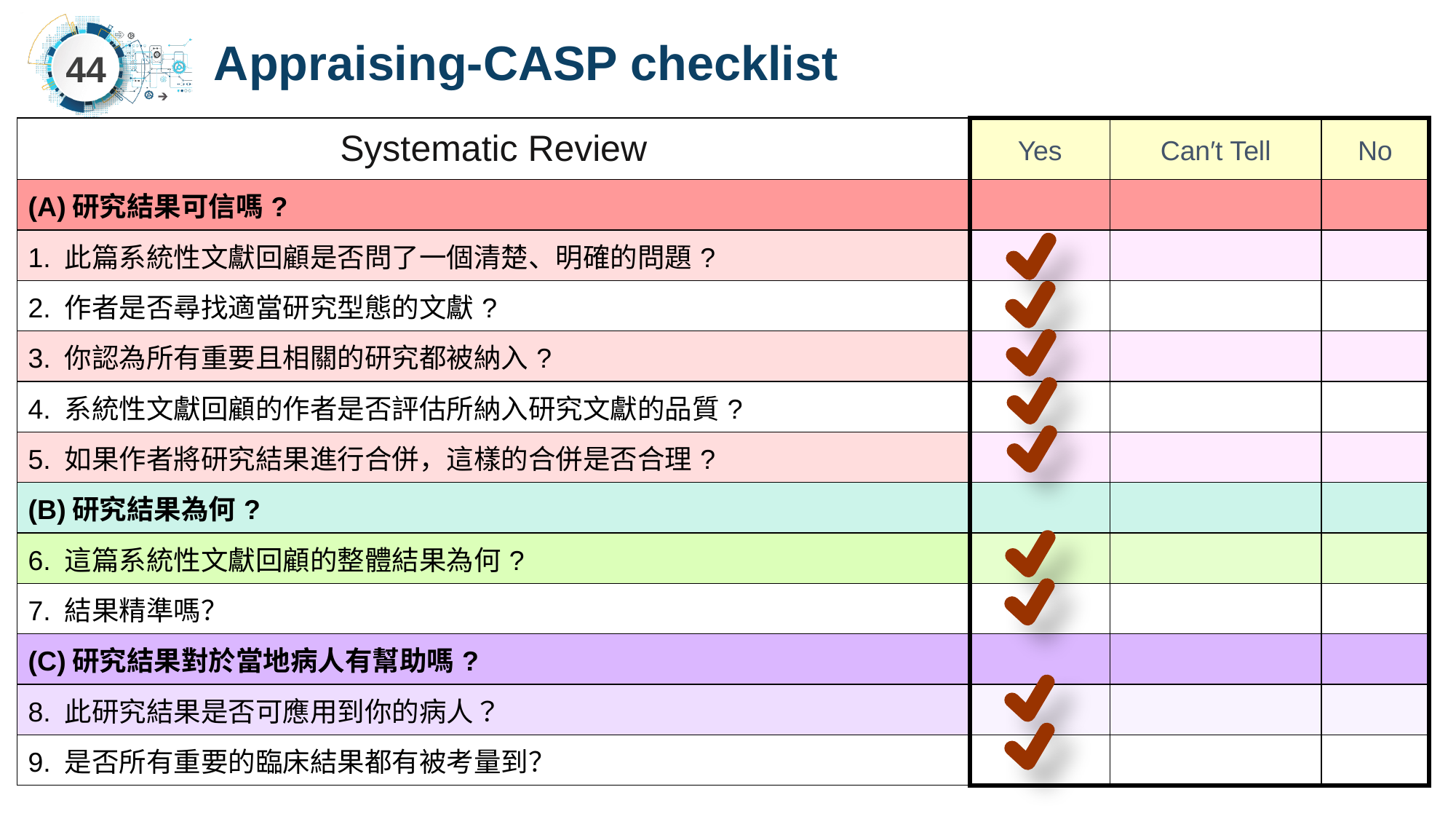

# Appraising-CASP checklist
| Systematic Review | Yes | Can′t Tell | No |
| --- | --- | --- | --- |
| (A)研究結果可信嗎? |  |  |  |
| 1. 此篇系統性文獻回顧是否問了一個清楚、明確的問題? |  |  |  |
| 2. 作者是否尋找適當研究型態的文獻? |  |  |  |
| 3. 你認為所有重要且相關的研究都被納入? |  |  |  |
| 4. 系統性文獻回顧的作者是否評估所納入研究文獻的品質? |  |  |  |
| 5. 如果作者將研究結果進行合併，這樣的合併是否合理? |  |  |  |
| (B)研究結果為何? |  |  |  |
| 6. 這篇系統性文獻回顧的整體結果為何? |  |  |  |
| 7. 結果精準嗎？ |  |  |  |
| (C)研究結果對於當地病人有幫助嗎? |  |  |  |
| 8. 此研究結果是否可應用到你的病人？ |  |  |  |
| 9. 是否所有重要的臨床結果都有被考量到？ |  |  |  |